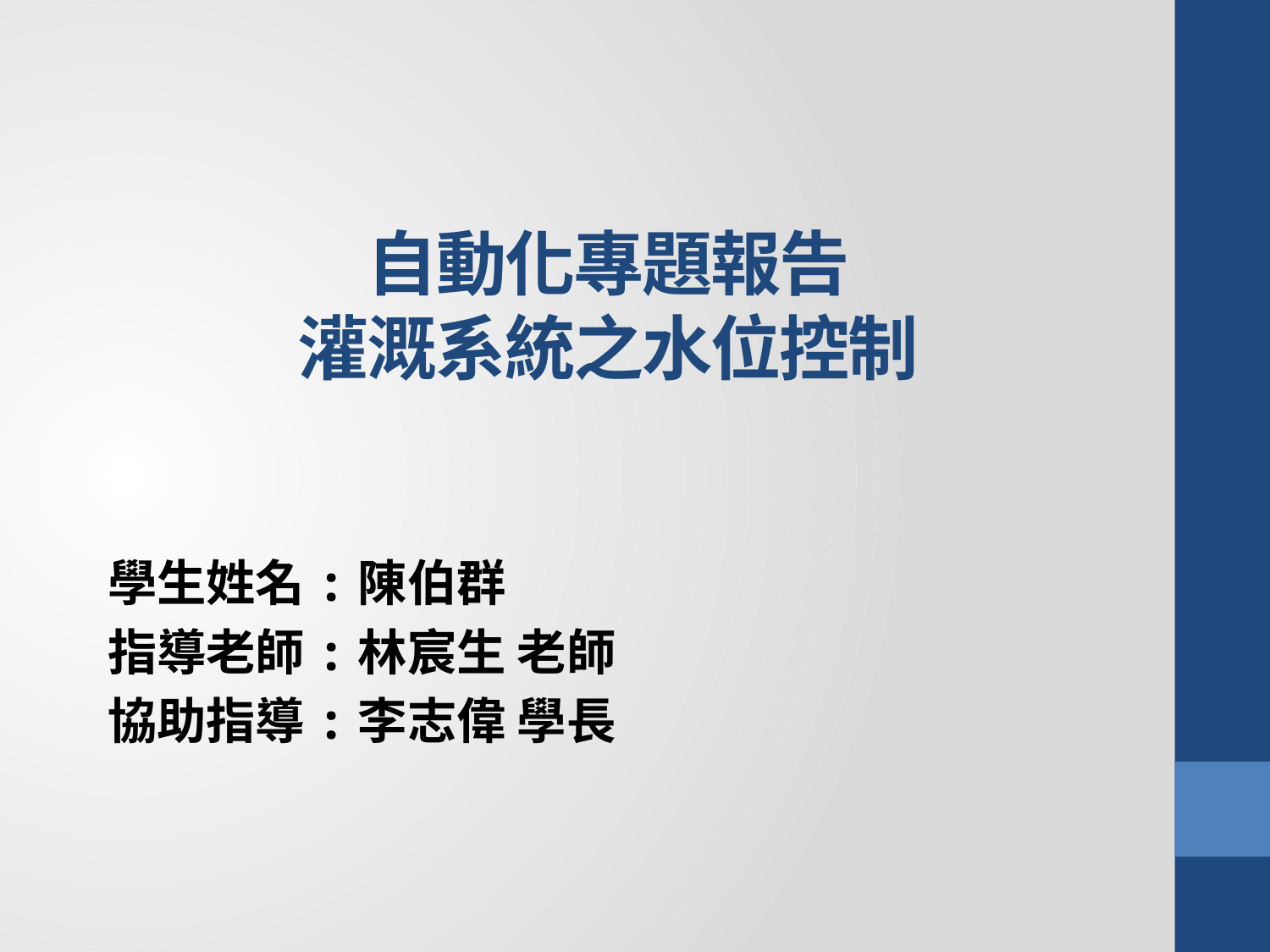

# 自動化專題報告 灌溉系統之水位控制
學生姓名:陳伯群
指導老師:林宸生 老師
協助指導:李志偉 學長